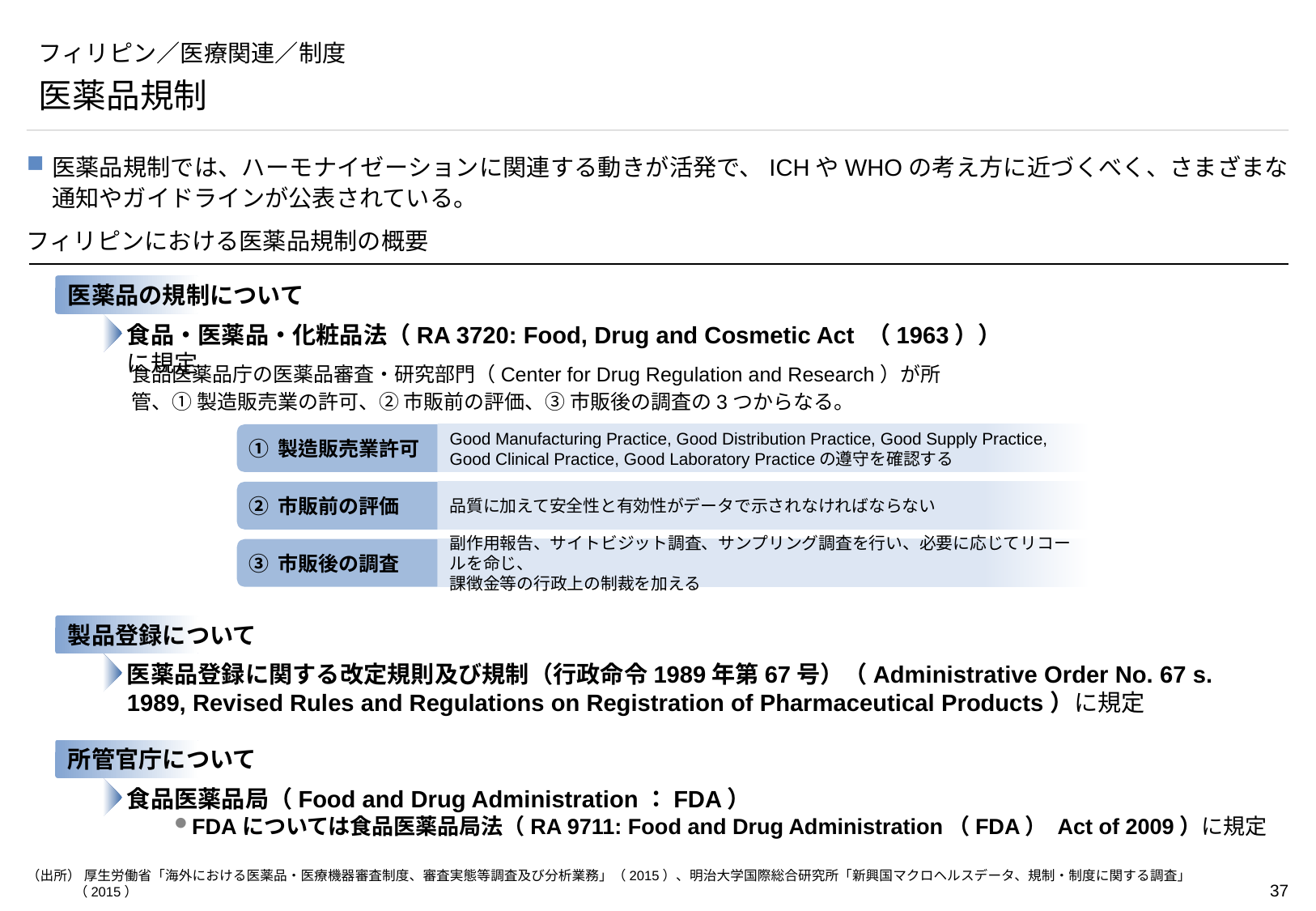

# フィリピン／医療関連／制度
医薬品規制
医薬品規制では、ハーモナイゼーションに関連する動きが活発で、ICHやWHOの考え方に近づくべく、さまざまな通知やガイドラインが公表されている。
フィリピンにおける医薬品規制の概要
医薬品の規制について
食品・医薬品・化粧品法（RA 3720: Food, Drug and Cosmetic Act （1963））に規定

① 製造販売業許可
食品医薬品庁の医薬品審査・研究部門（Center for Drug Regulation and Research）が所管、① 製造販売業の許可、② 市販前の評価、③ 市販後の調査の3つからなる。
② 市販前の評価
Good Manufacturing Practice, Good Distribution Practice, Good Supply Practice,
Good Clinical Practice, Good Laboratory Practiceの遵守を確認する
③ 市販後の調査
品質に加えて安全性と有効性がデータで示されなければならない
副作用報告、サイトビジット調査、サンプリング調査を行い、必要に応じてリコールを命じ、
課徴金等の行政上の制裁を加える
製品登録について
医薬品登録に関する改定規則及び規制（行政命令1989年第67号）（Administrative Order No. 67 s. 1989, Revised Rules and Regulations on Registration of Pharmaceutical Products）に規定

所管官庁について
食品医薬品局（Food and Drug Administration：FDA）
FDAについては食品医薬品局法（RA 9711: Food and Drug Administration（FDA） Act of 2009）に規定

（出所） 厚生労働省「海外における医薬品・医療機器審査制度、審査実態等調査及び分析業務」（2015）、明治大学国際総合研究所「新興国マクロヘルスデータ、規制・制度に関する調査」（2015）